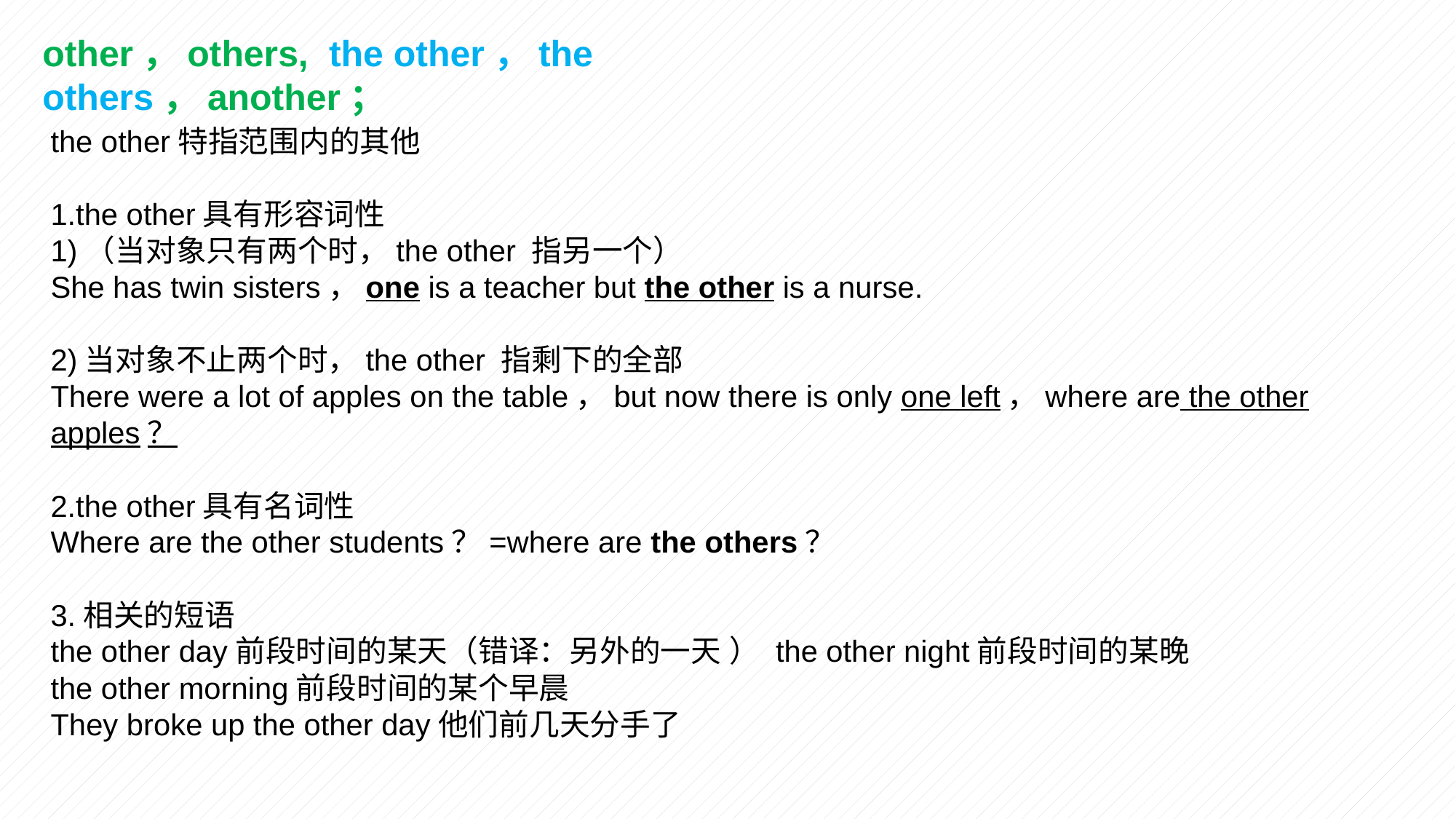

other，others,  the other，the others，another；
the other特指范围内的其他

1.the other具有形容词性
1)（当对象只有两个时，the other 指另一个）
She has twin sisters，one is a teacher but the other is a nurse.

2)当对象不止两个时，the other 指剩下的全部
There were a lot of apples on the table，but now there is only one left，where are the other apples？

2.the other具有名词性
Where are the other students？=where are the others？

3.相关的短语
the other day前段时间的某天（错译：另外的一天 ） the other night前段时间的某晚
the other morning前段时间的某个早晨
They broke up the other day他们前几天分手了